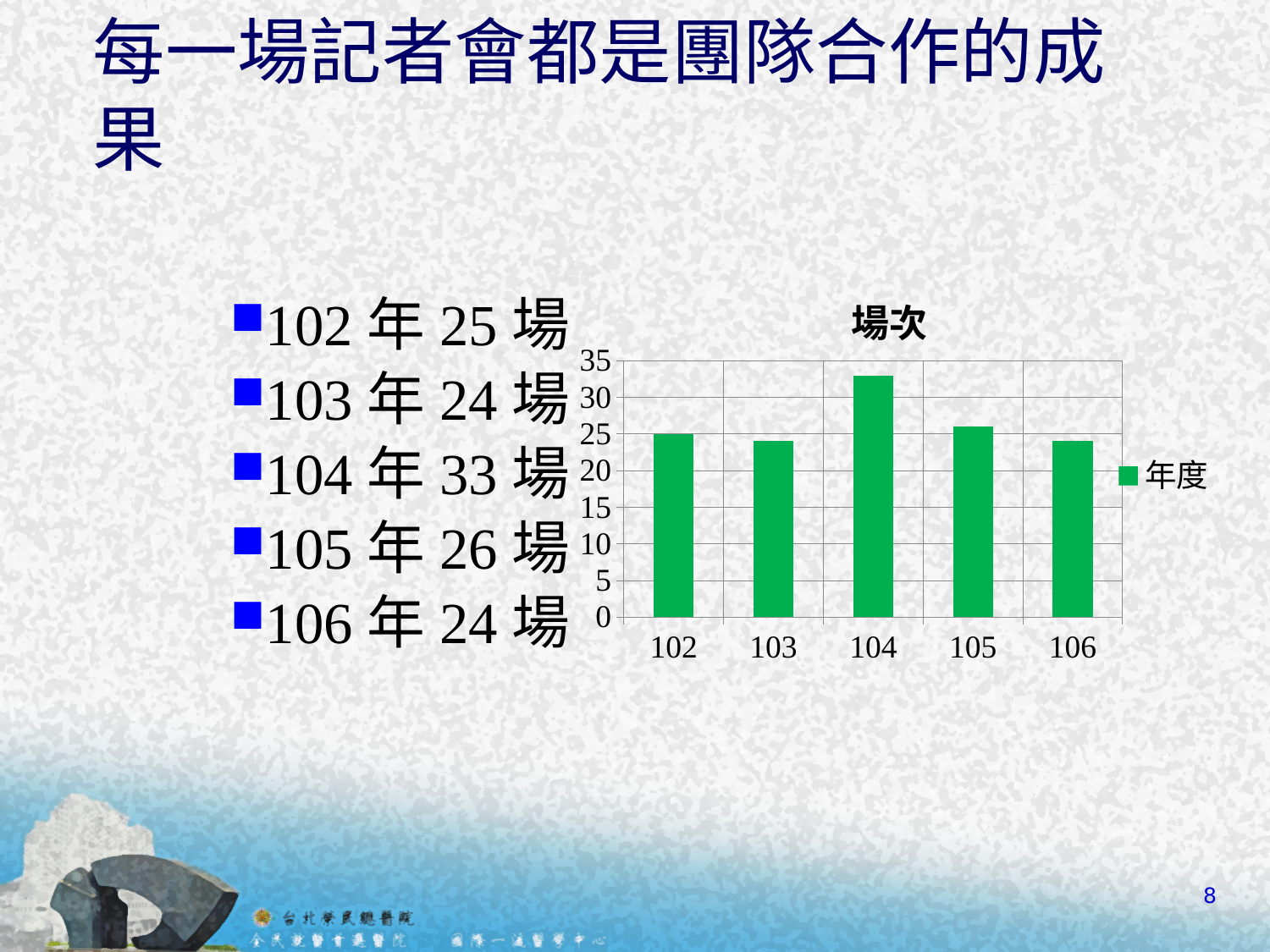

# 每一場記者會都是團隊合作的成果

102年25場
103年24場
104年33場
105年26場
106年24場

### Chart: 場次

| Category | 年度 |
|---|---|
| 102 | 25.0 |
| 103 | 24.0 |
| 104 | 33.0 |
| 105 | 26.0 |
| 106 | 24.0 |
8